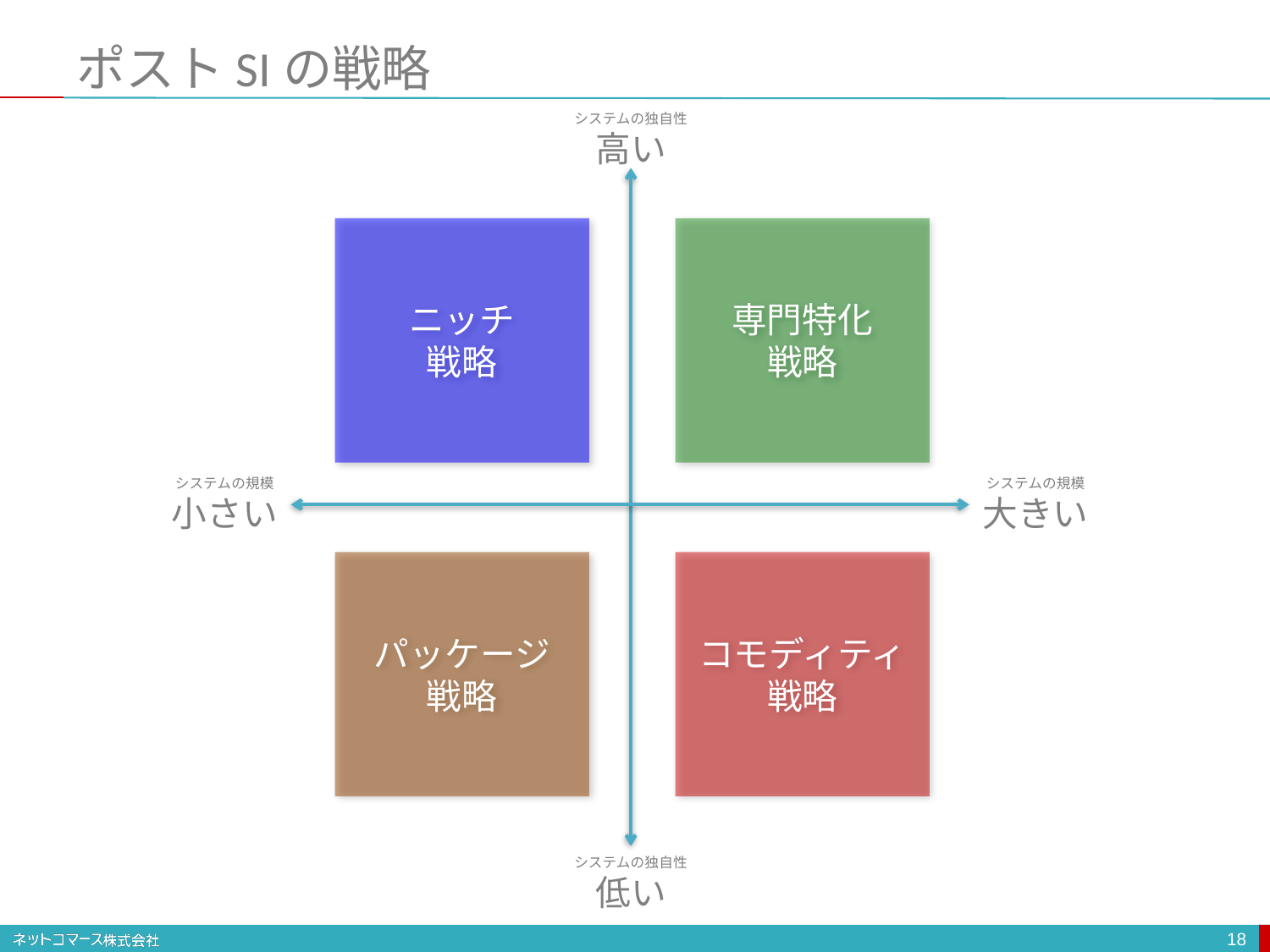

# ポストSIの戦略
システムの独自性
高い
ニッチ
戦略
専門特化
戦略
システムの規模
小さい
システムの規模
大きい
パッケージ
戦略
コモディティ
戦略
システムの独自性
低い
18